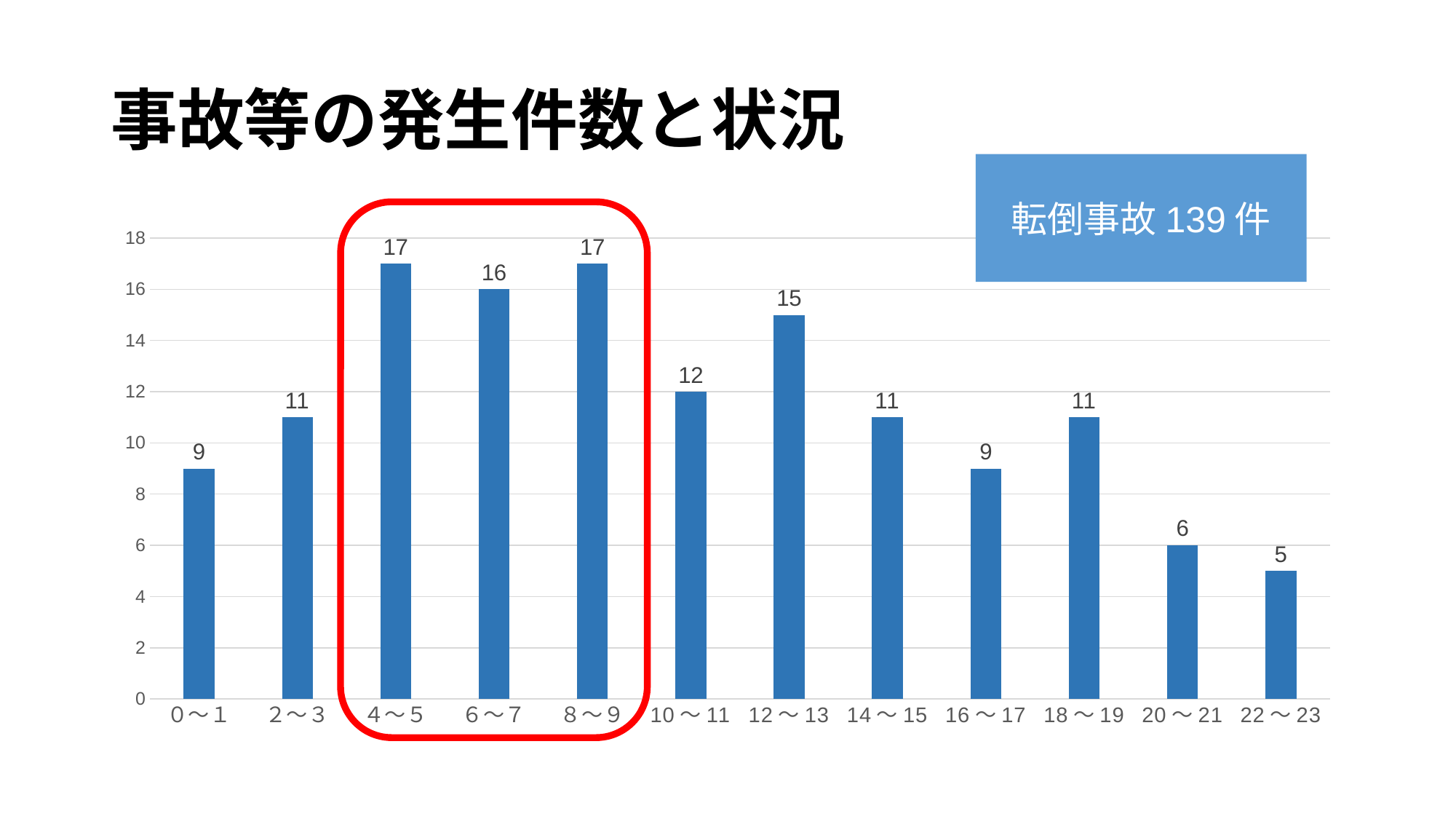

# 事故等の発生件数と状況
転倒事故139件

### Chart

| Category | 系列 1 |
|---|---|
| ０～１ | 9.0 |
| ２～３ | 11.0 |
| ４～５ | 17.0 |
| ６～７ | 16.0 |
| ８～９ | 17.0 |
| 10～11 | 12.0 |
| 12～13 | 15.0 |
| 14～15 | 11.0 |
| 16～17 | 9.0 |
| 18～19 | 11.0 |
| 20～21 | 6.0 |
| 22～23 | 5.0 |